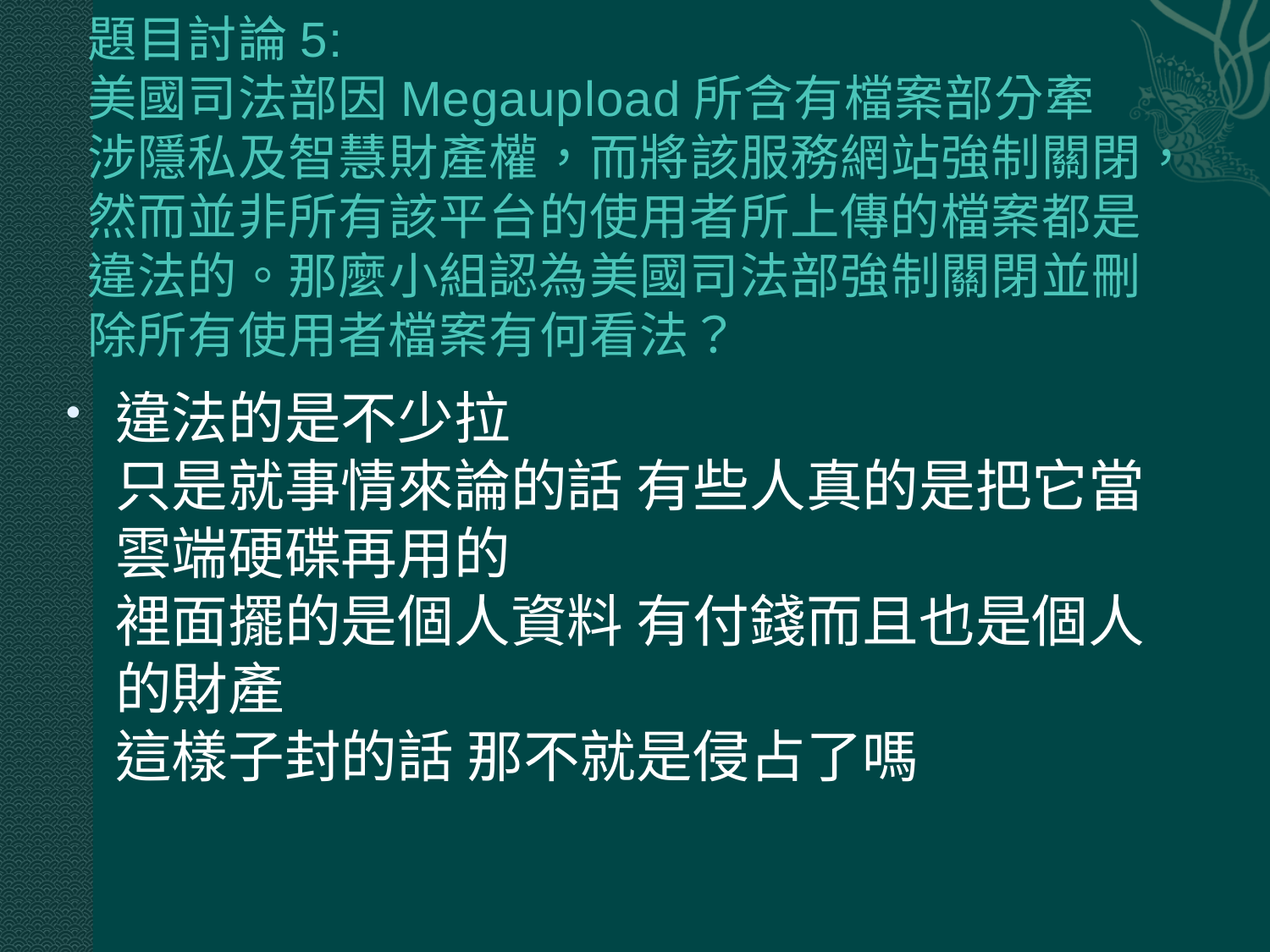

# 題目討論5: 美國司法部因Megaupload所含有檔案部分牽涉隱私及智慧財產權，而將該服務網站強制關閉，然而並非所有該平台的使用者所上傳的檔案都是違法的。那麼小組認為美國司法部強制關閉並刪除所有使用者檔案有何看法？
違法的是不少拉
只是就事情來論的話 有些人真的是把它當雲端硬碟再用的
裡面擺的是個人資料 有付錢而且也是個人的財產
這樣子封的話 那不就是侵占了嗎